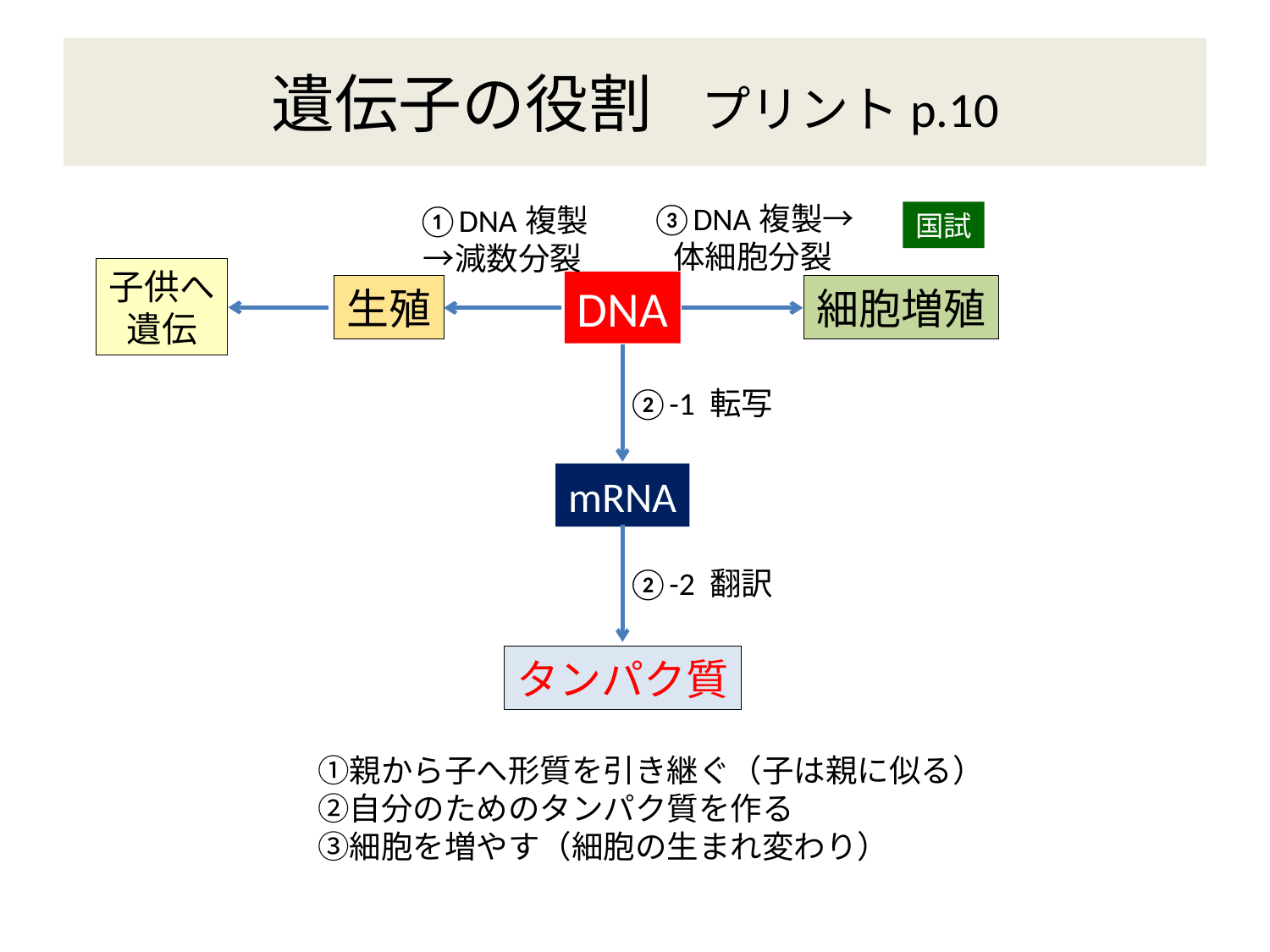

# 遺伝子の役割　プリントp.10
③DNA複製→
体細胞分裂
①DNA複製→減数分裂
国試
子供へ
遺伝
DNA
生殖
細胞増殖
②-1 転写
mRNA
②-2 翻訳
タンパク質
　①親から子へ形質を引き継ぐ（子は親に似る）
　②自分のためのタンパク質を作る
　③細胞を増やす（細胞の生まれ変わり）